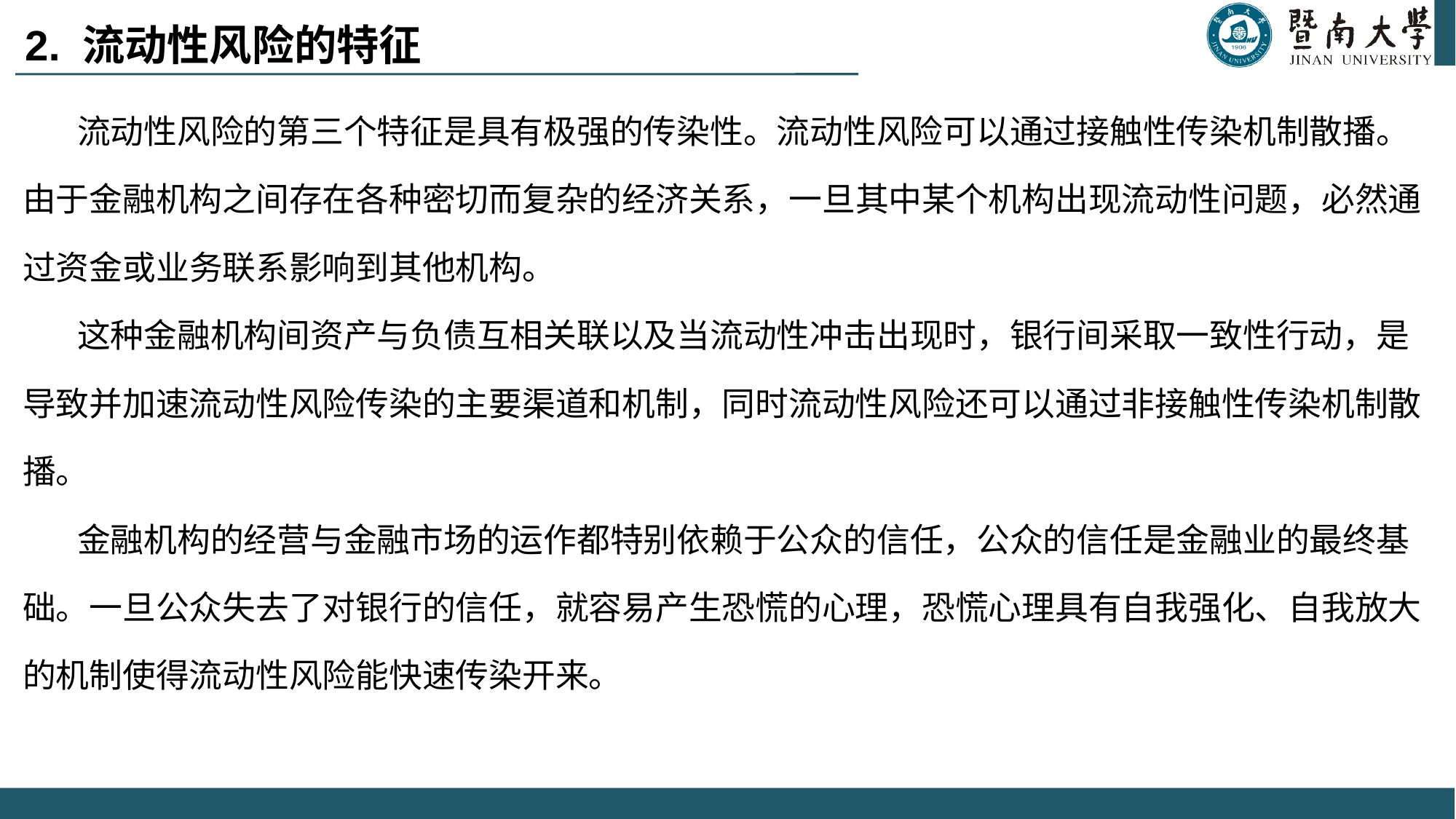

2. 流动性风险的特征

流动性风险的第三个特征是具有极强的传染性。流动性风险可以通过接触性传染机制散播。由于金融机构之间存在各种密切而复杂的经济关系，一旦其中某个机构出现流动性问题，必然通过资金或业务联系影响到其他机构。
这种金融机构间资产与负债互相关联以及当流动性冲击出现时，银行间采取一致性行动，是导致并加速流动性风险传染的主要渠道和机制，同时流动性风险还可以通过非接触性传染机制散播。
金融机构的经营与金融市场的运作都特别依赖于公众的信任，公众的信任是金融业的最终基础。一旦公众失去了对银行的信任，就容易产生恐慌的心理，恐慌心理具有自我强化、自我放大的机制使得流动性风险能快速传染开来。